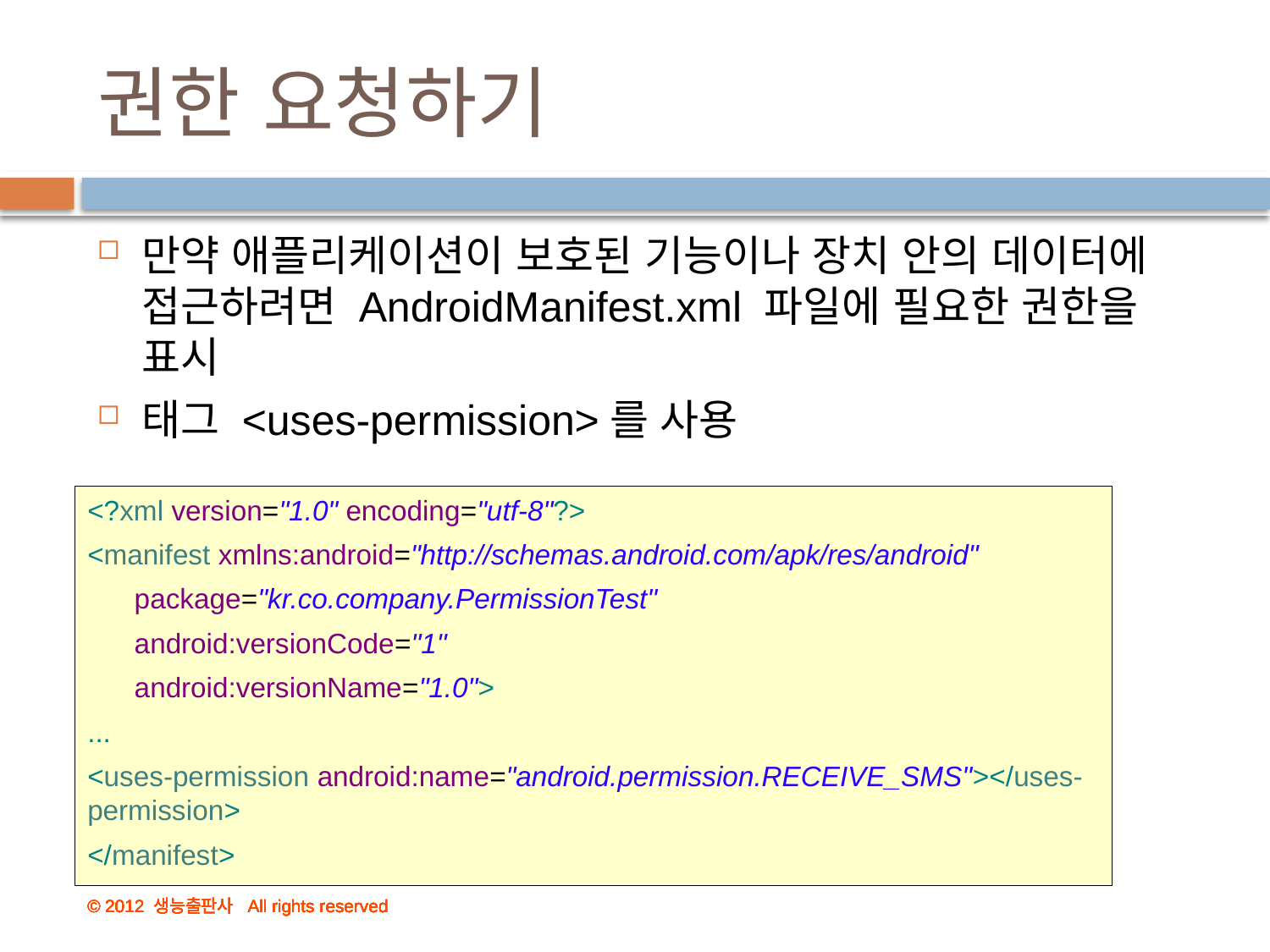

# 권한 요청하기
만약 애플리케이션이 보호된 기능이나 장치 안의 데이터에 접근하려면 AndroidManifest.xml 파일에 필요한 권한을 표시
태그 <uses-permission>를 사용
<?xml version="1.0" encoding="utf-8"?>
<manifest xmlns:android="http://schemas.android.com/apk/res/android"
      package="kr.co.company.PermissionTest"
      android:versionCode="1"
      android:versionName="1.0">
...
<uses-permission android:name="android.permission.RECEIVE_SMS"></uses-permission>
</manifest>